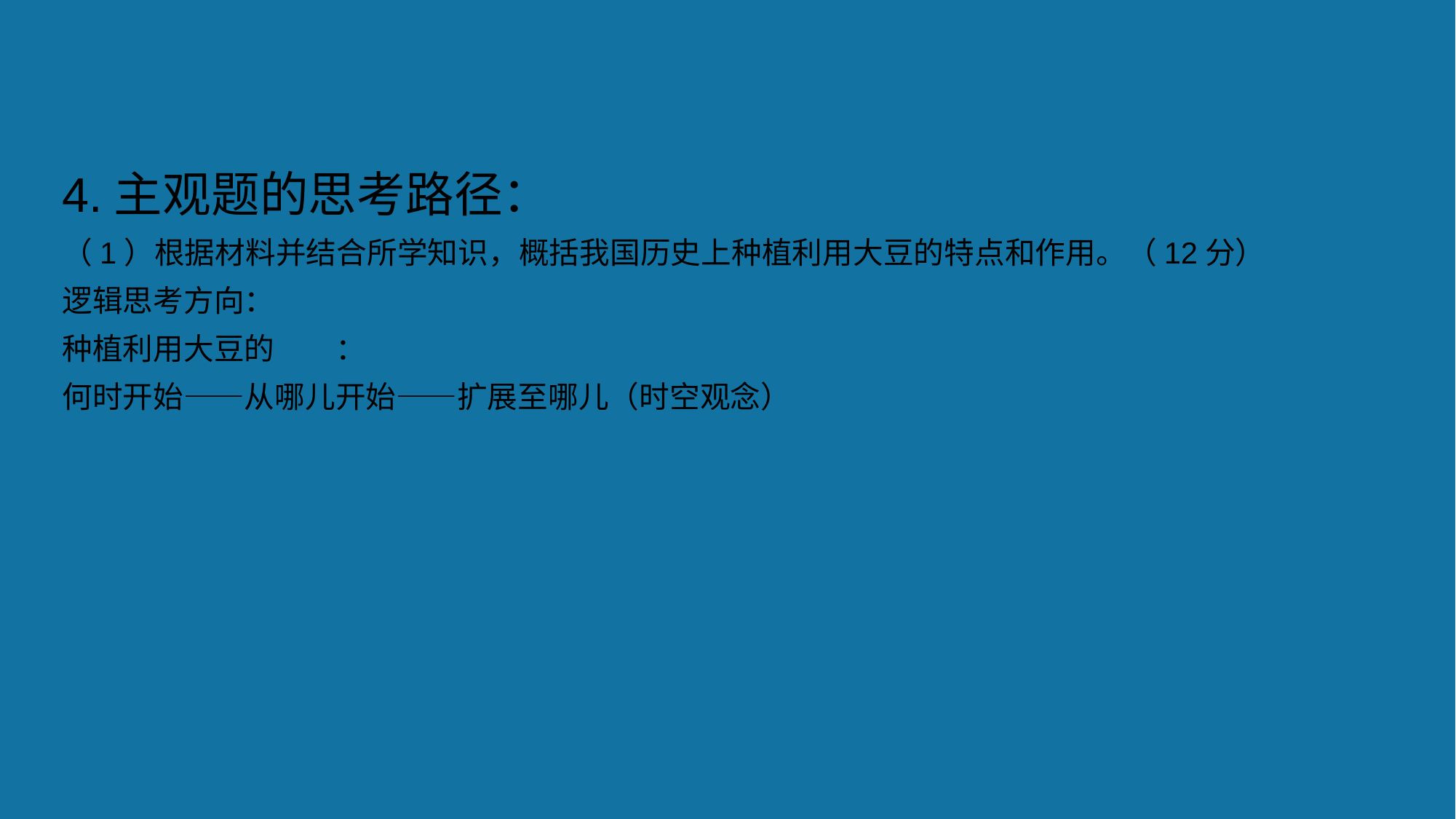

四、注重方法培养，提升解题能力
4.主观题的思考路径：
（1）根据材料并结合所学知识，概括我国历史上种植利用大豆的特点和作用。（12分）
逻辑思考方向：
种植利用大豆的特点：
何时开始——从哪儿开始——扩展至哪儿（时空观念）

商朝，历史悠久
江南及岭南
黄河中游